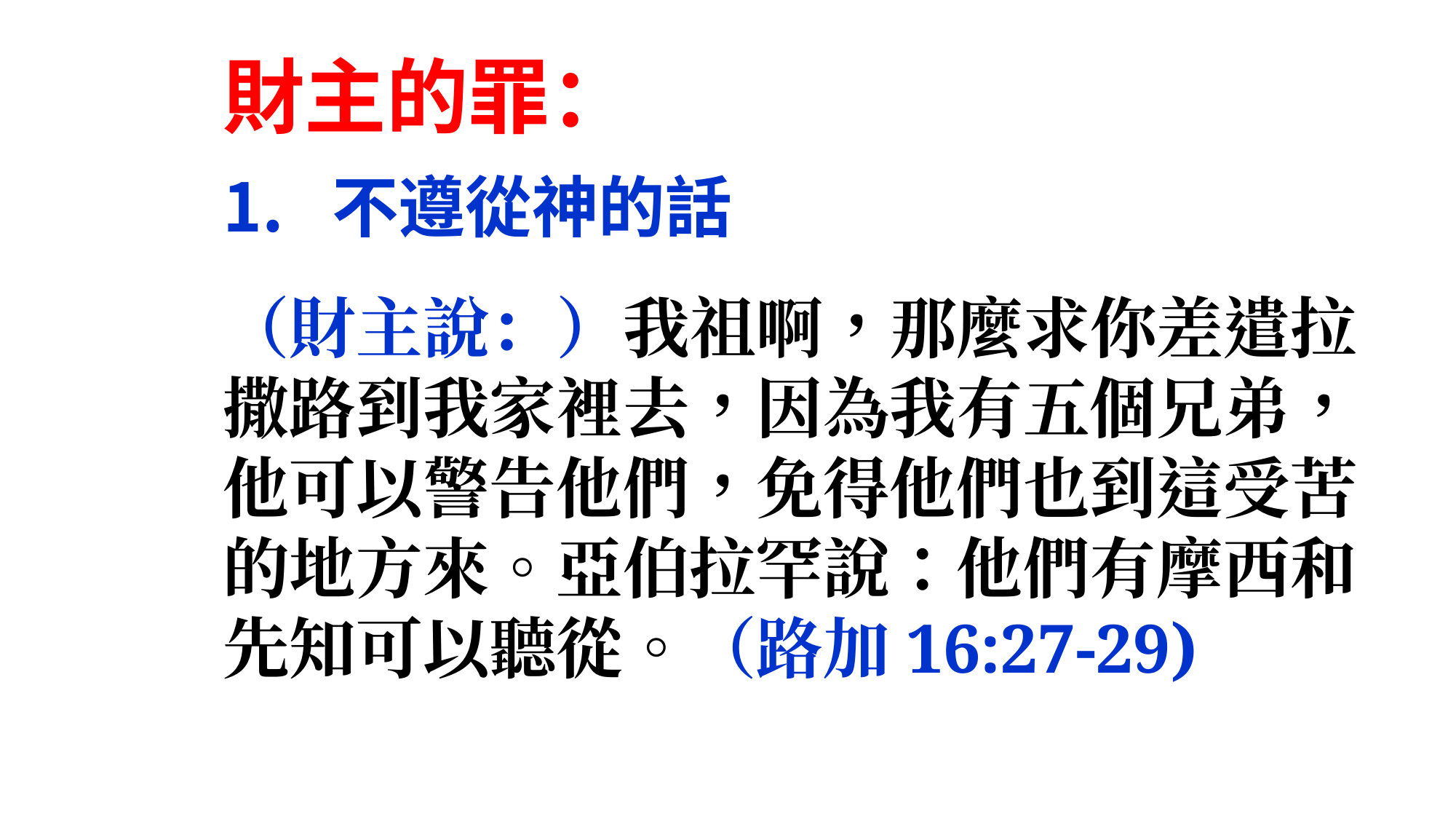

財主的罪：

不遵從神的話
（財主說：）我祖啊，那麼求你差遣拉撒路到我家裡去，因為我有五個兄弟，他可以警告他們，免得他們也到這受苦的地方來。亞伯拉罕說：他們有摩西和先知可以聽從。（路加16:27-29)